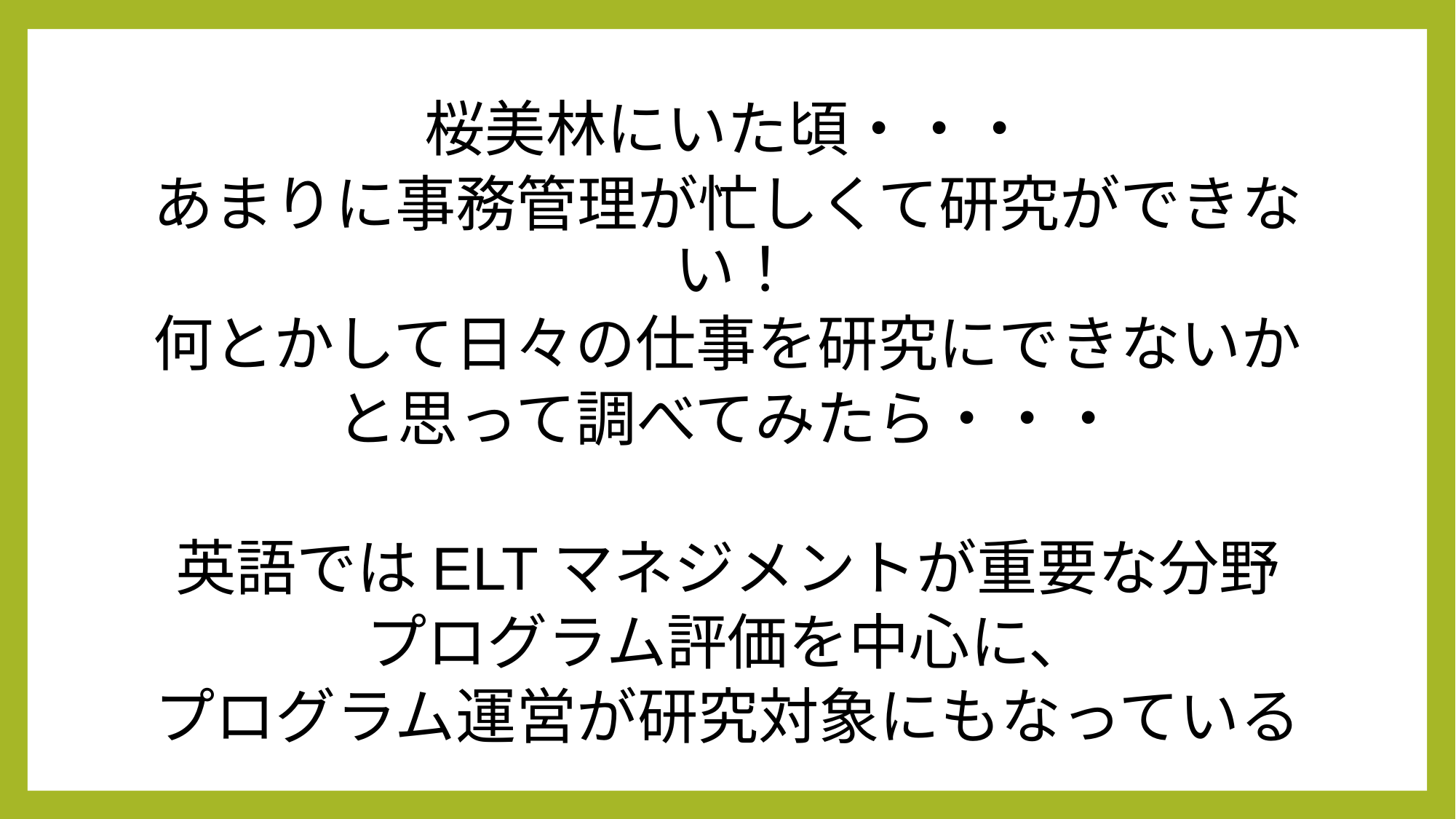

桜美林にいた頃・・・
あまりに事務管理が忙しくて研究ができない！
何とかして日々の仕事を研究にできないか
と思って調べてみたら・・・

英語ではELTマネジメントが重要な分野
プログラム評価を中心に、
プログラム運営が研究対象にもなっている